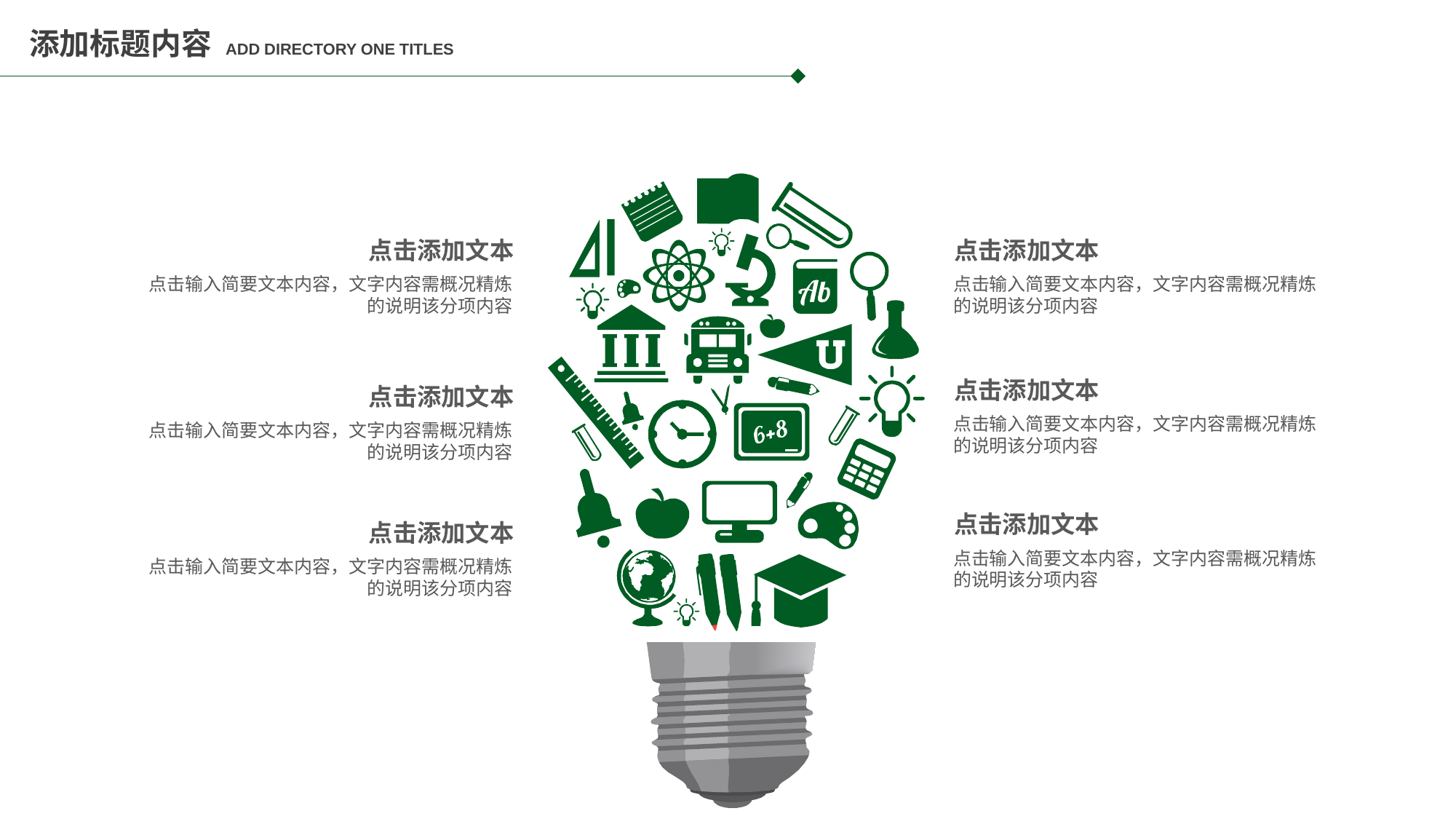

添加标题内容 ADD DIRECTORY ONE TITLES

点击添加文本
点击添加文本

点击输入简要文本内容，文字内容需概况精炼的说明该分项内容
点击输入简要文本内容，文字内容需概况精炼的说明该分项内容

点击添加文本
点击添加文本

点击输入简要文本内容，文字内容需概况精炼的说明该分项内容
点击输入简要文本内容，文字内容需概况精炼的说明该分项内容

点击添加文本
点击添加文本
点击输入简要文本内容，文字内容需概况精炼的说明该分项内容

点击输入简要文本内容，文字内容需概况精炼的说明该分项内容